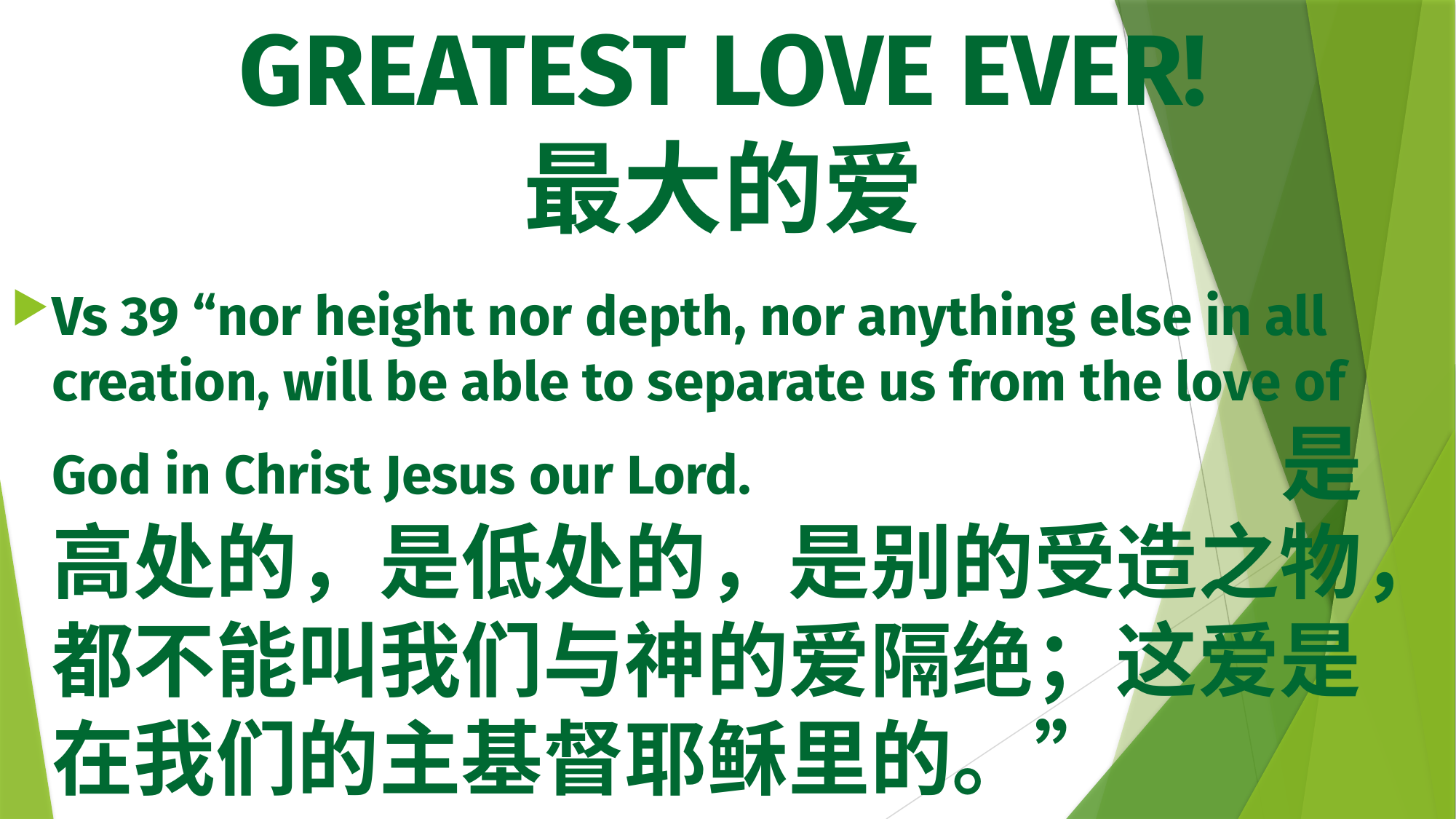

# GREATEST LOVE EVER! 最大的爱
Vs 39 “nor height nor depth, nor anything else in all creation, will be able to separate us from the love of God in Christ Jesus our Lord.                                        是高处的，是低处的，是别的受造之物，都不能叫我们与神的爱隔绝；这爱是在我们的主基督耶稣里的。”